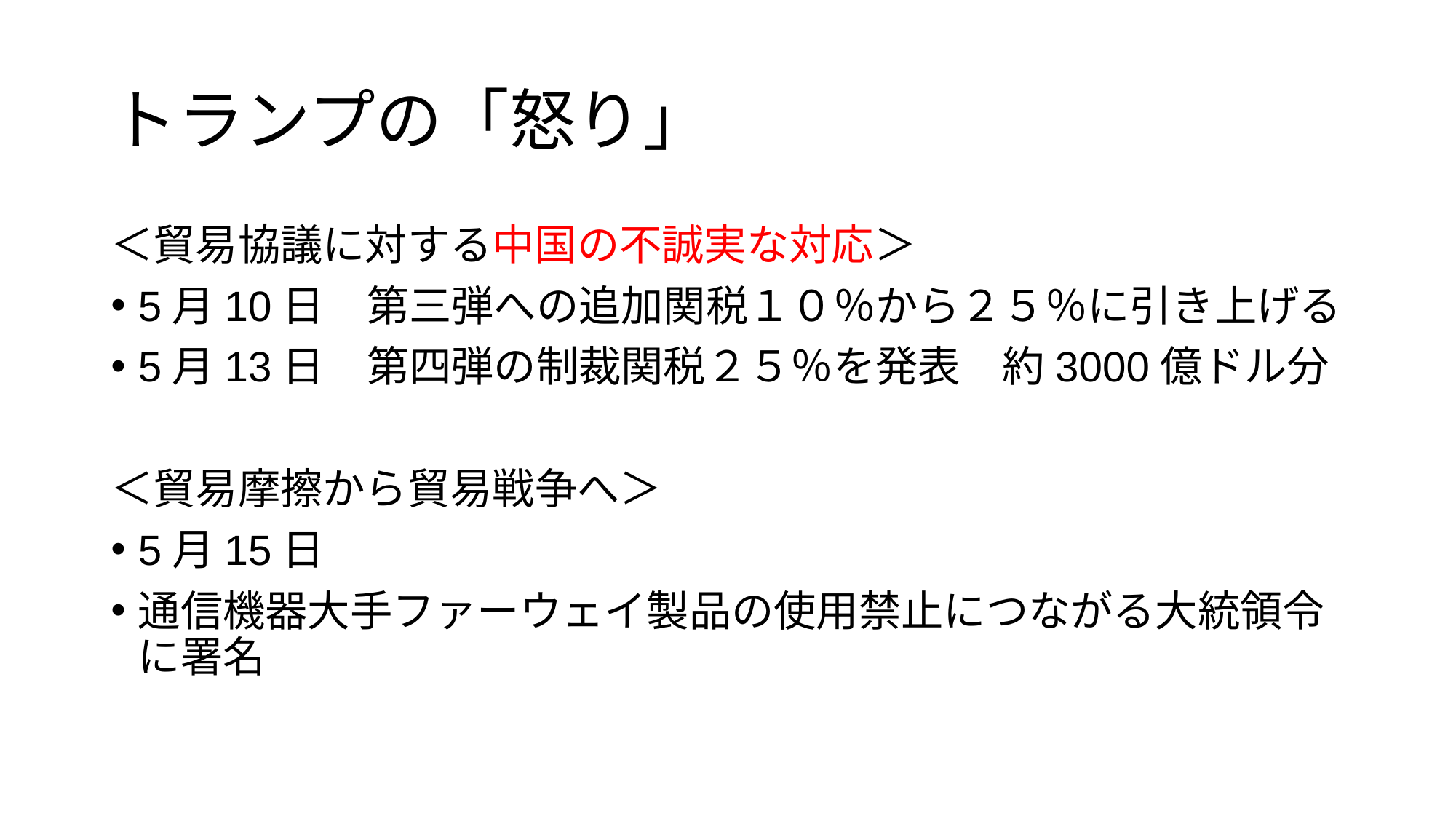

# トランプの「怒り」
＜貿易協議に対する中国の不誠実な対応＞
5月10日　第三弾への追加関税１０％から２５％に引き上げる
5月13日　第四弾の制裁関税２５％を発表　約3000億ドル分

＜貿易摩擦から貿易戦争へ＞
5月15日
通信機器大手ファーウェイ製品の使用禁止につながる大統領令に署名